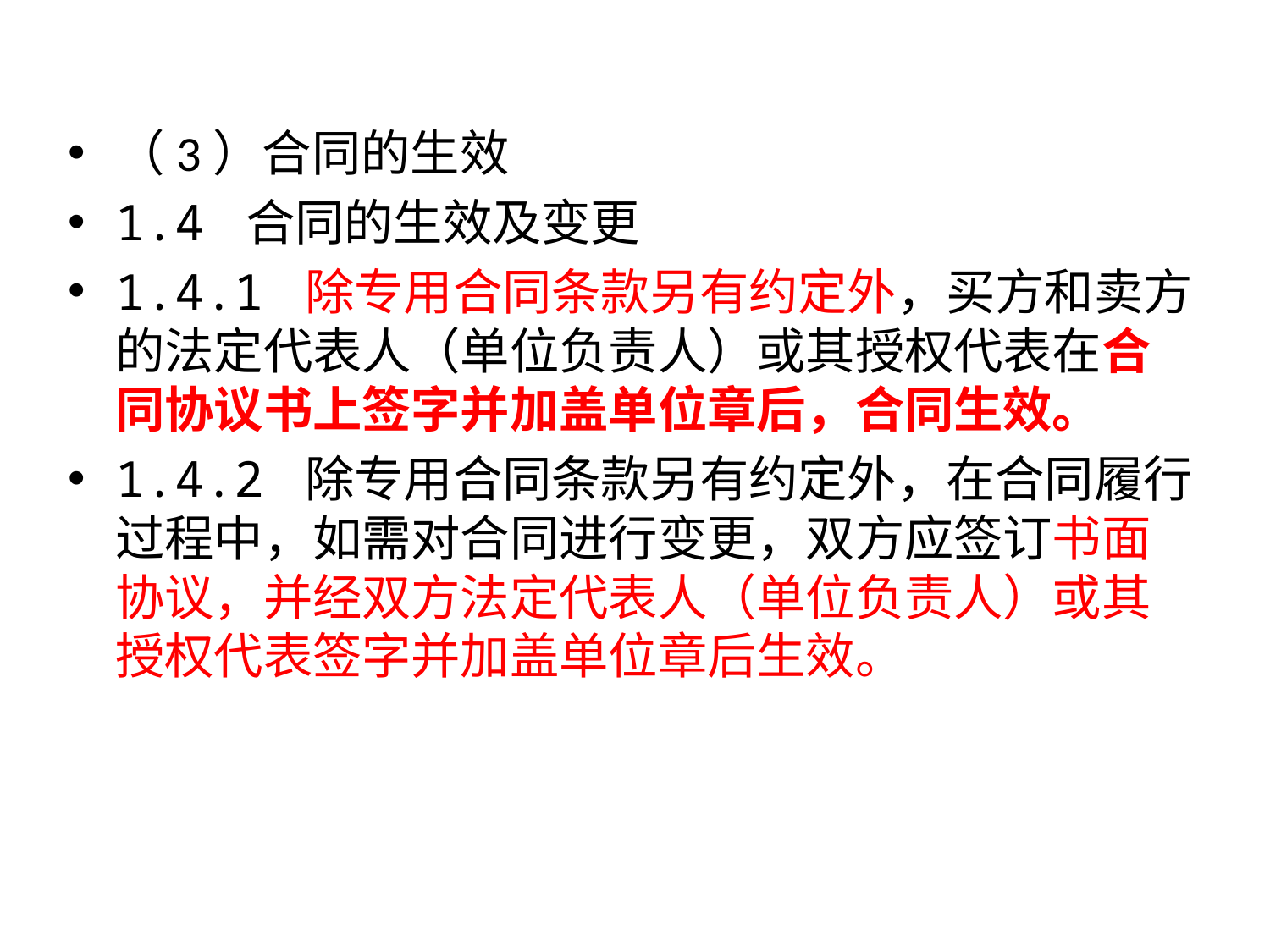

（3）合同的生效
1.4 合同的生效及变更
1.4.1 除专用合同条款另有约定外，买方和卖方的法定代表人（单位负责人）或其授权代表在合同协议书上签字并加盖单位章后，合同生效。
1.4.2 除专用合同条款另有约定外，在合同履行过程中，如需对合同进行变更，双方应签订书面协议，并经双方法定代表人（单位负责人）或其授权代表签字并加盖单位章后生效。